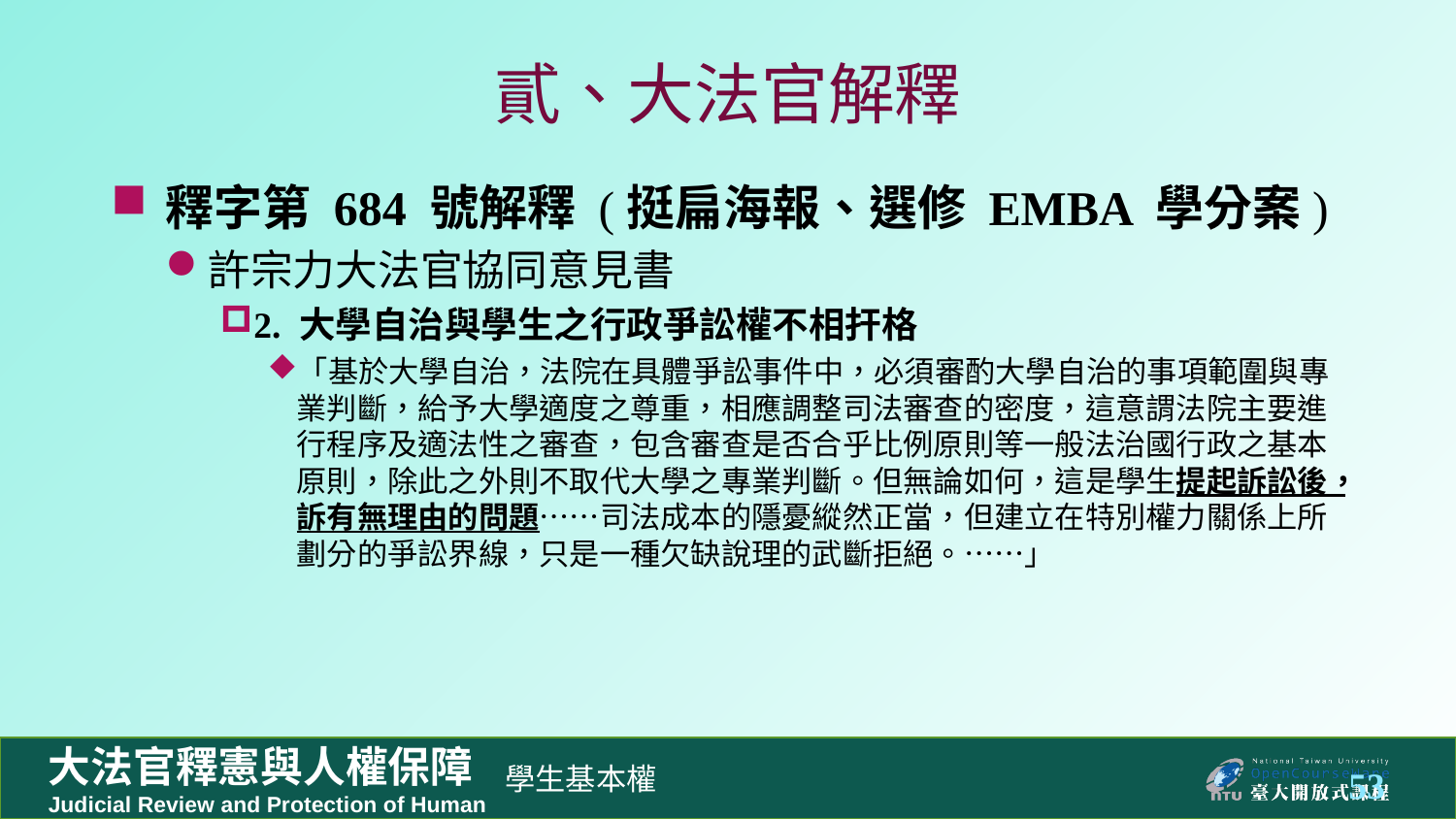

# 貳、大法官解釋
釋字第 684 號解釋 (挺扁海報、選修 EMBA 學分案)
許宗力大法官協同意見書
2. 大學自治與學生之行政爭訟權不相扞格
「基於大學自治，法院在具體爭訟事件中，必須審酌大學自治的事項範圍與專業判斷，給予大學適度之尊重，相應調整司法審查的密度，這意謂法院主要進行程序及適法性之審查，包含審查是否合乎比例原則等一般法治國行政之基本原則，除此之外則不取代大學之專業判斷。但無論如何，這是學生提起訴訟後，訴有無理由的問題……司法成本的隱憂縱然正當，但建立在特別權力關係上所劃分的爭訟界線，只是一種欠缺說理的武斷拒絕。……」